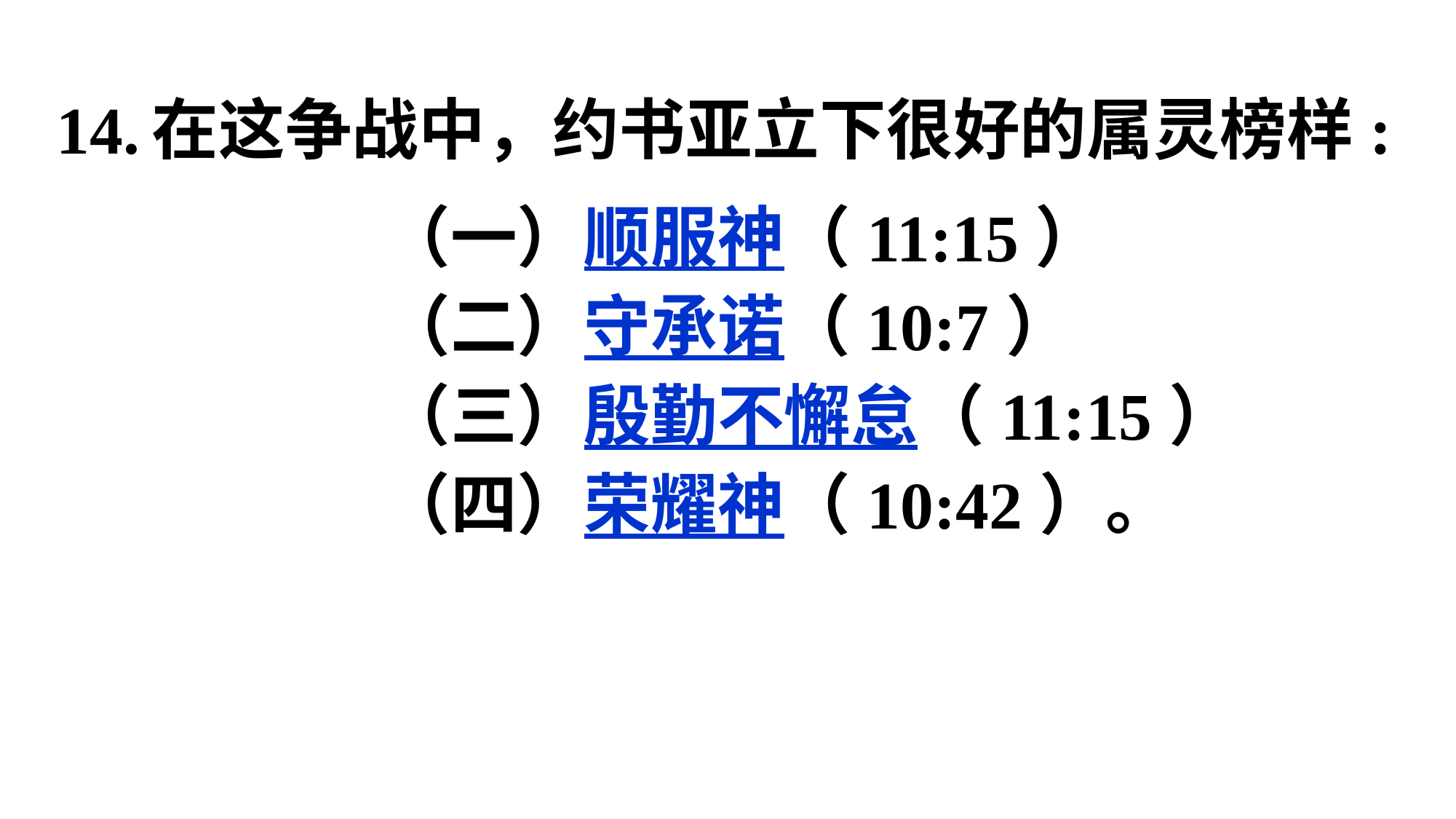

14.	在这争战中，约书亚立下很好的属灵榜样:
（一）顺服神（11:15）
（二）守承诺（10:7）
（三）殷勤不懈怠（11:15）
（四）荣耀神（10:42）。